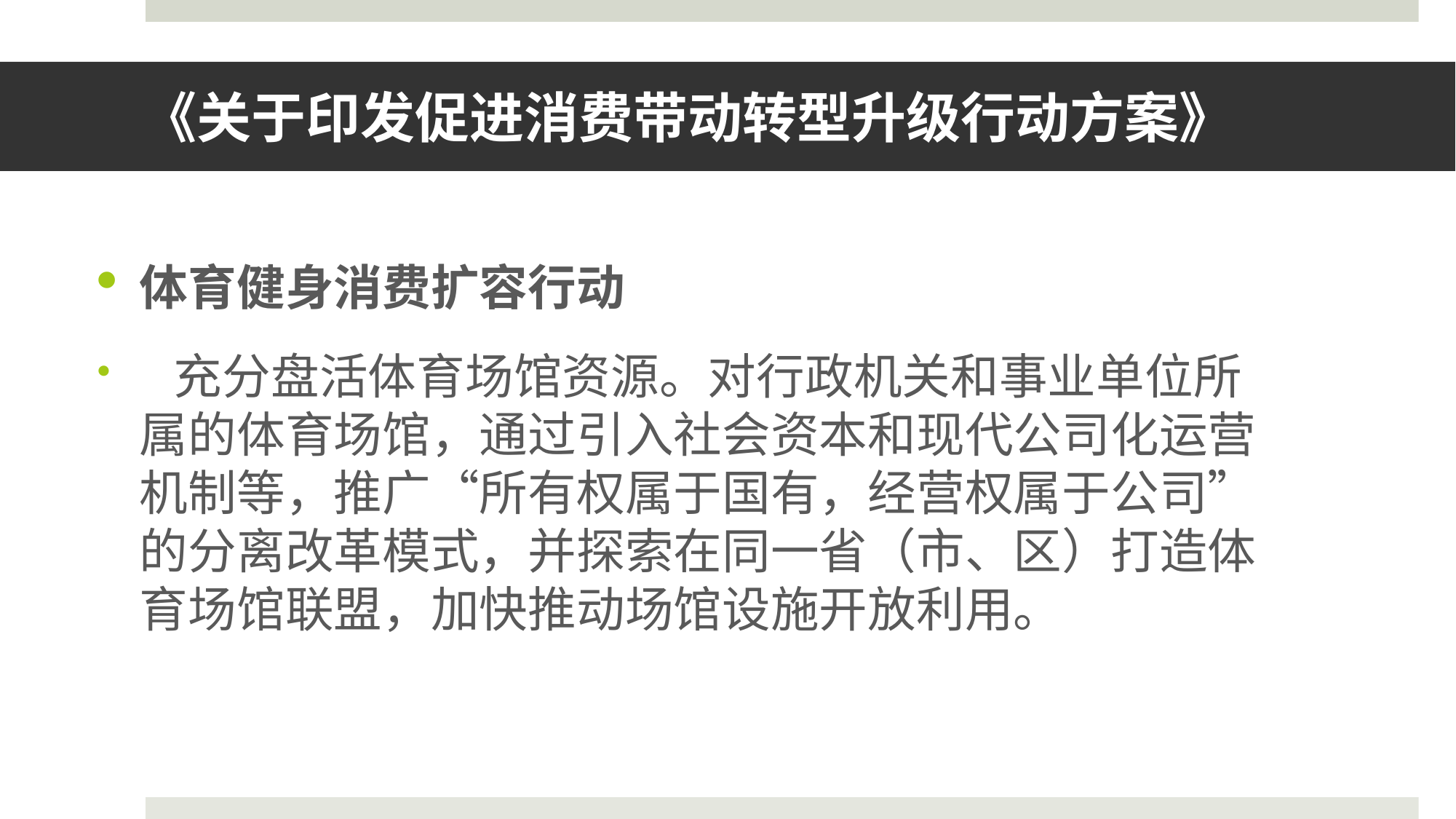

# 《关于印发促进消费带动转型升级行动方案》
体育健身消费扩容行动
    充分盘活体育场馆资源。对行政机关和事业单位所属的体育场馆，通过引入社会资本和现代公司化运营机制等，推广“所有权属于国有，经营权属于公司”的分离改革模式，并探索在同一省（市、区）打造体育场馆联盟，加快推动场馆设施开放利用。